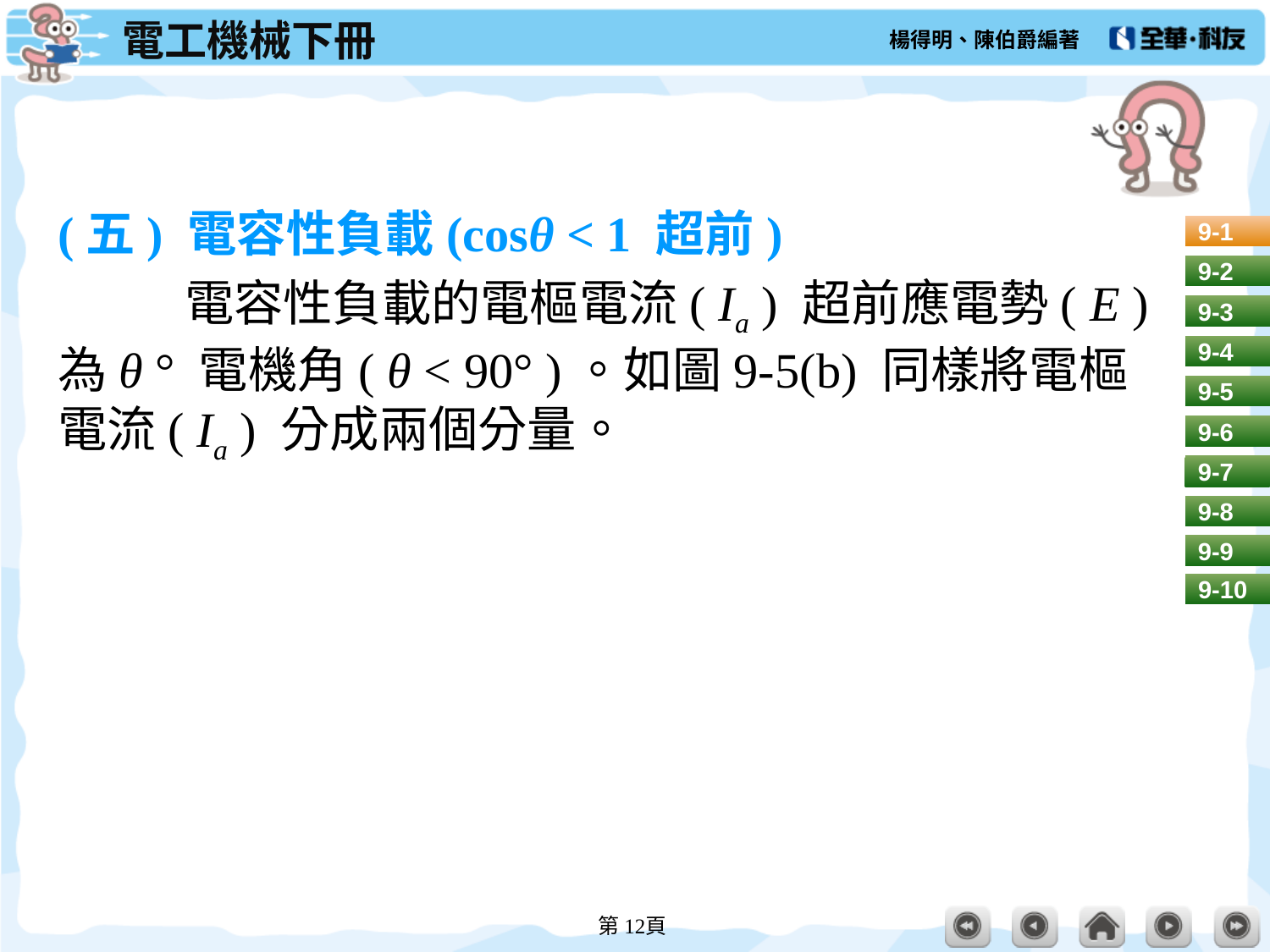

#
(五) 電容性負載(cosθ < 1 超前)
	電容性負載的電樞電流( Ia ) 超前應電勢( E ) 為θ ° 電機角( θ < 90° )。如圖9-5(b) 同樣將電樞電流( Ia ) 分成兩個分量。